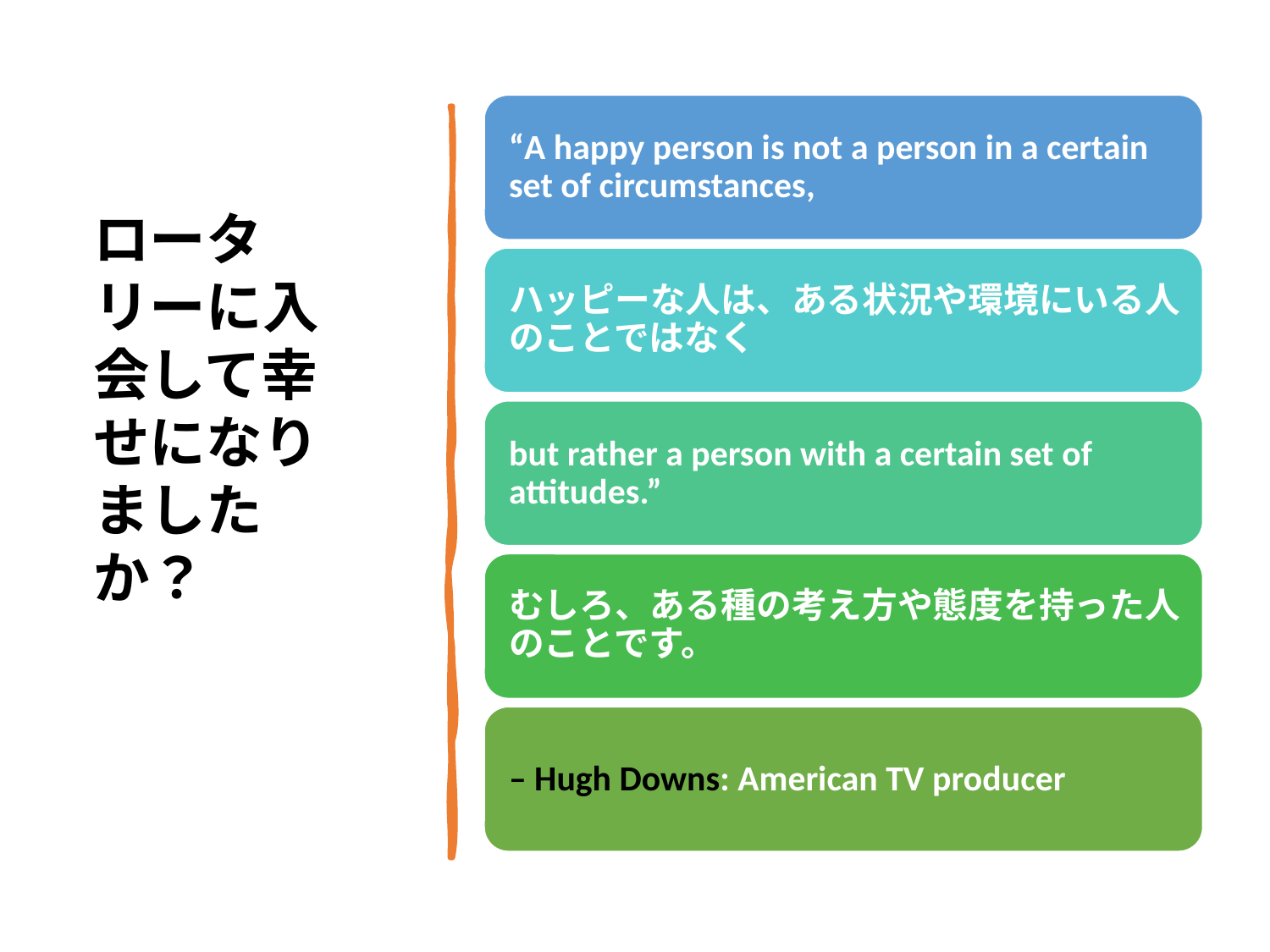

“A happy person is not a person in a certain set of circumstances,
ハッピーな人は、ある状況や環境にいる人のことではなく
but rather a person with a certain set of attitudes.”
むしろ、ある種の考え方や態度を持った人のことです。
– Hugh Downs: American TV producer
ロータリーに入会して幸せになりましたか？